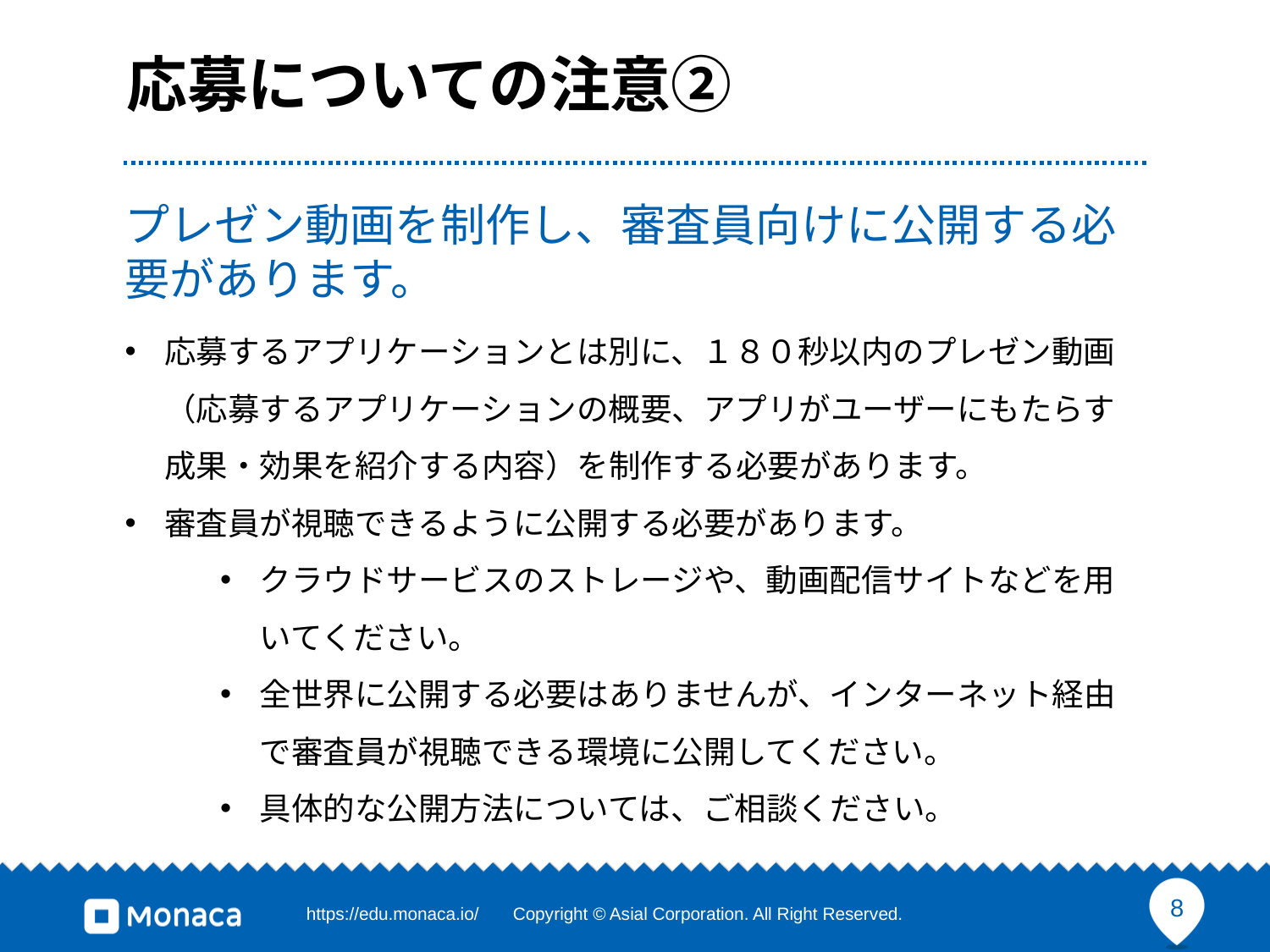

# 応募についての注意②
プレゼン動画を制作し、審査員向けに公開する必要があります。
応募するアプリケーションとは別に、１８０秒以内のプレゼン動画（応募するアプリケーションの概要、アプリがユーザーにもたらす成果・効果を紹介する内容）を制作する必要があります。
審査員が視聴できるように公開する必要があります。
クラウドサービスのストレージや、動画配信サイトなどを用いてください。
全世界に公開する必要はありませんが、インターネット経由で審査員が視聴できる環境に公開してください。
具体的な公開方法については、ご相談ください。